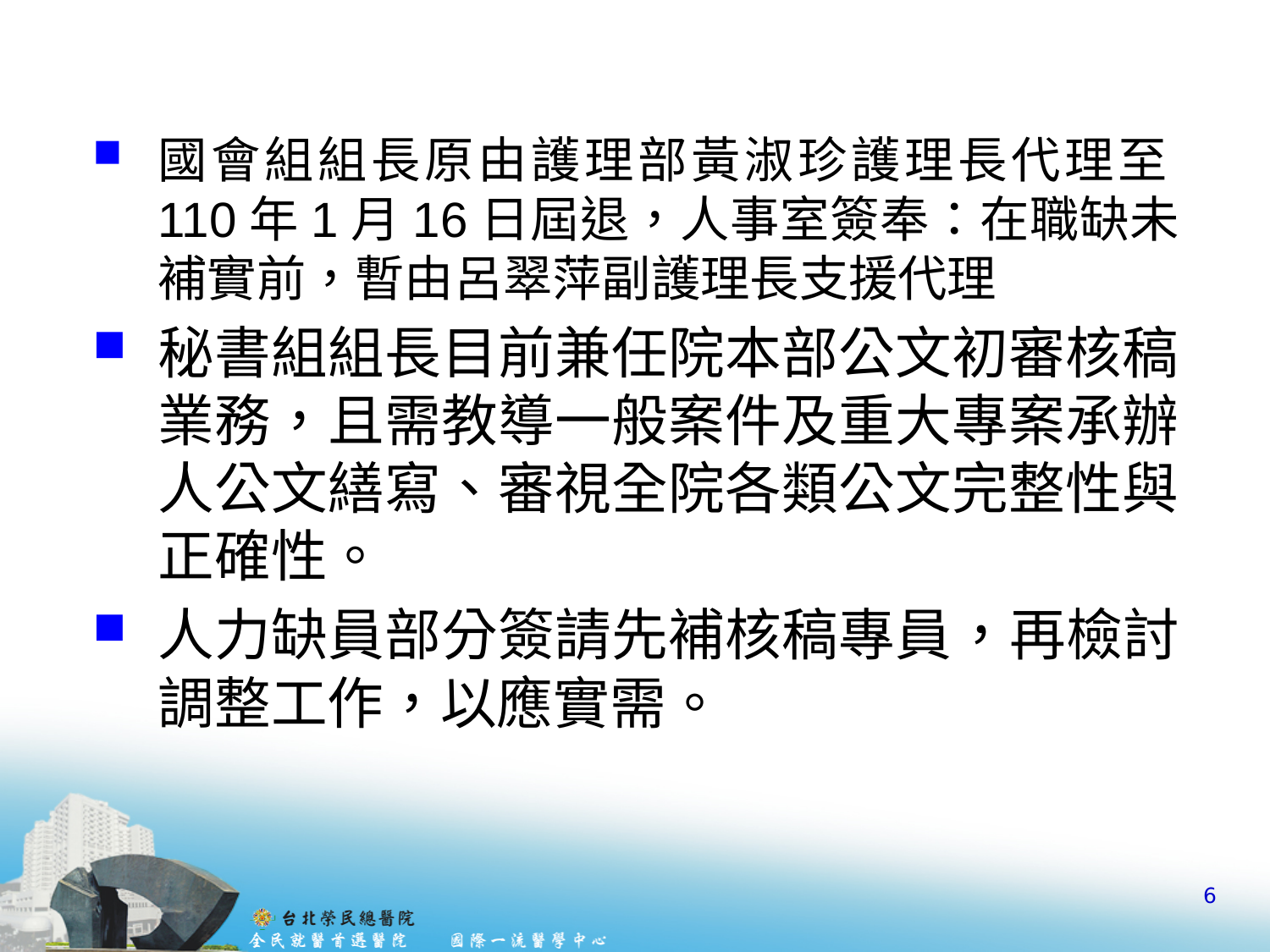

國會組組長原由護理部黃淑珍護理長代理至110年1月16日屆退，人事室簽奉：在職缺未補實前，暫由呂翠萍副護理長支援代理
秘書組組長目前兼任院本部公文初審核稿業務，且需教導一般案件及重大專案承辦人公文繕寫、審視全院各類公文完整性與正確性。
人力缺員部分簽請先補核稿專員，再檢討調整工作，以應實需。
6